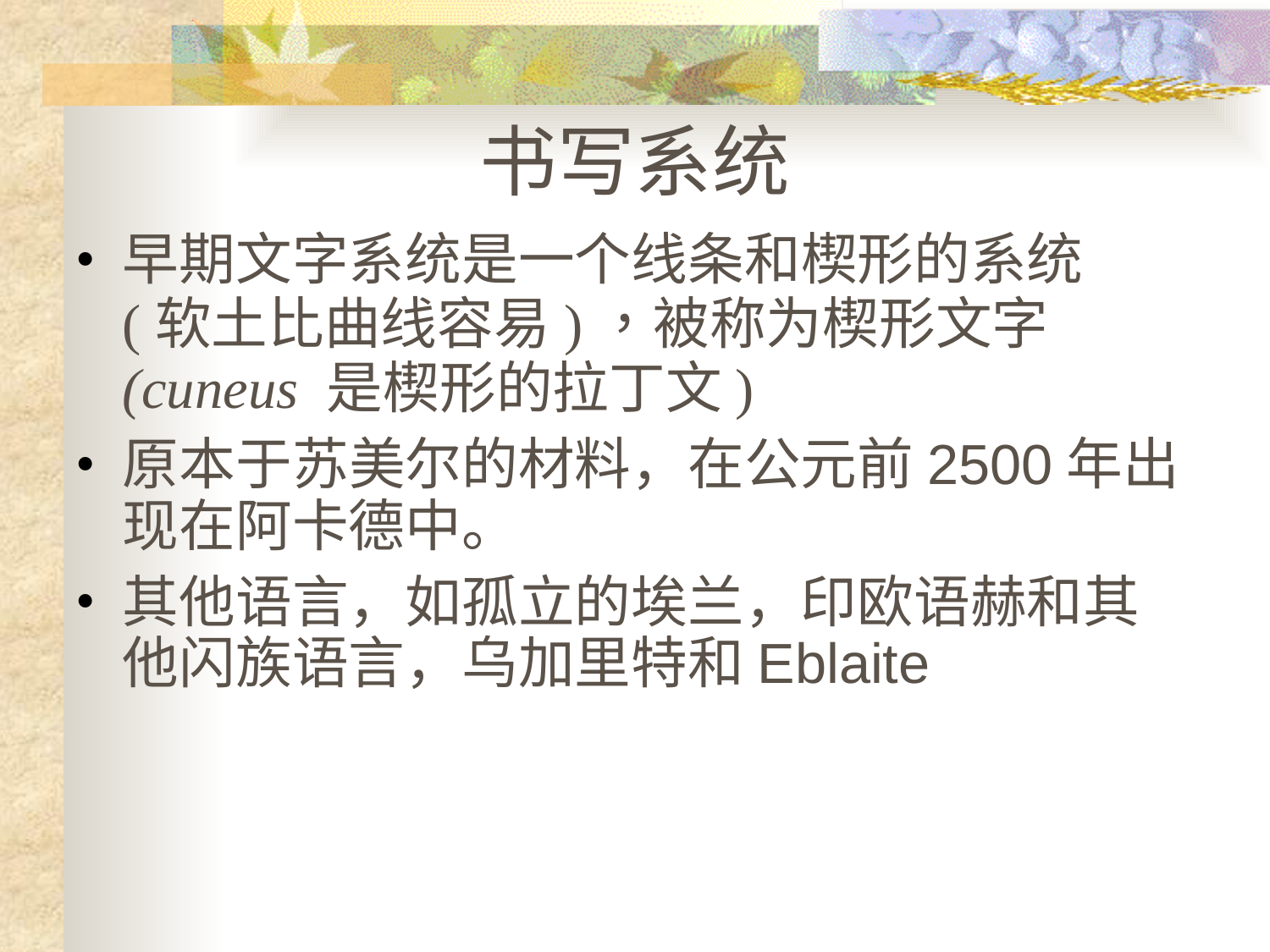

书写系统
早期文字系统是一个线条和楔形的系统 (软土比曲线容易)，被称为楔形文字(cuneus 是楔形的拉丁文)
原本于苏美尔的材料，在公元前2500年出现在阿卡德中。
其他语言，如孤立的埃兰，印欧语赫和其他闪族语言，乌加里特和Eblaite